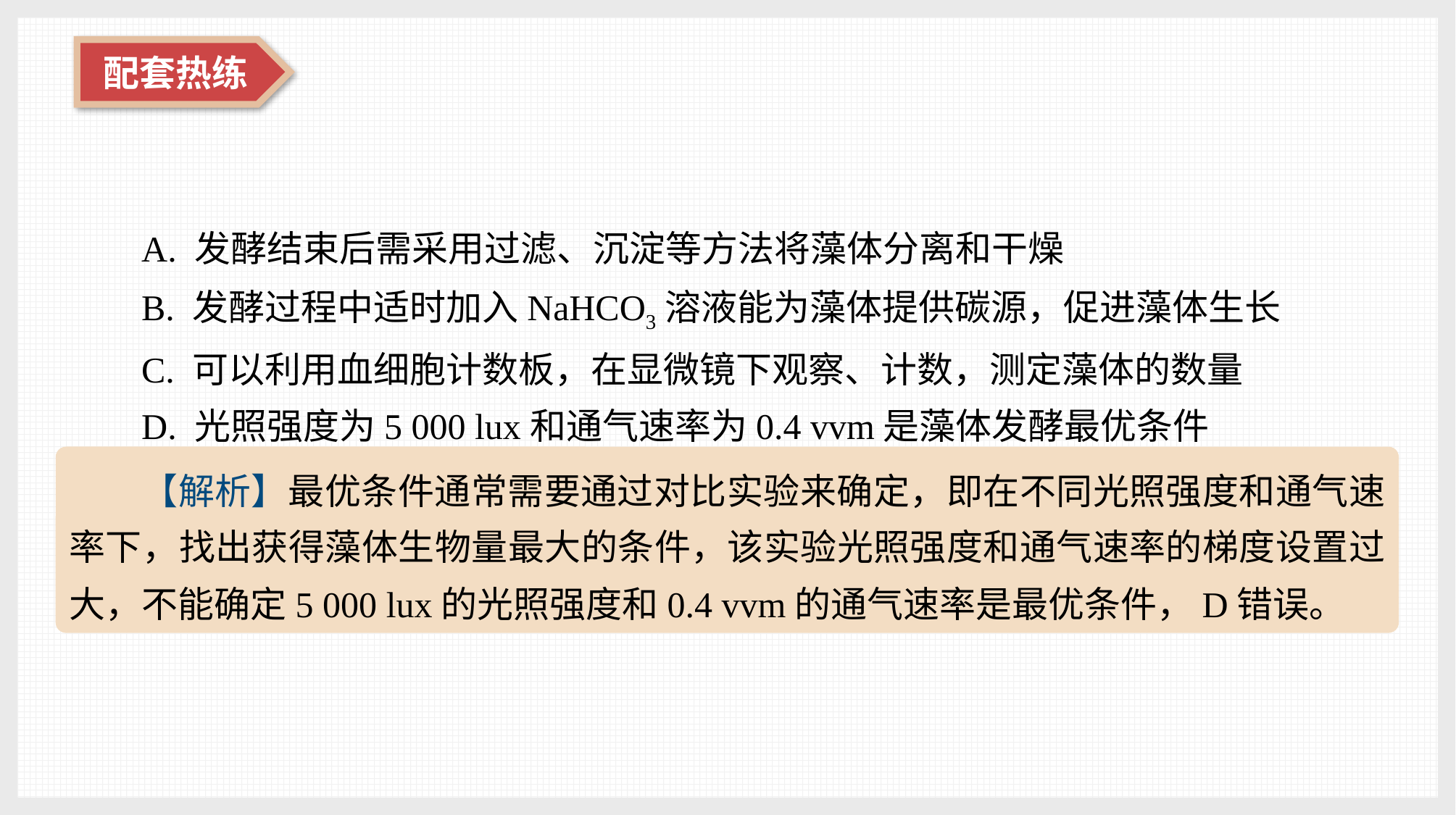

A. 发酵结束后需采用过滤、沉淀等方法将藻体分离和干燥
B. 发酵过程中适时加入NaHCO3溶液能为藻体提供碳源，促进藻体生长
C. 可以利用血细胞计数板，在显微镜下观察、计数，测定藻体的数量
D. 光照强度为5 000 lux和通气速率为0.4 vvm是藻体发酵最优条件
【解析】最优条件通常需要通过对比实验来确定，即在不同光照强度和通气速率下，找出获得藻体生物量最大的条件，该实验光照强度和通气速率的梯度设置过大，不能确定5 000 lux的光照强度和0.4 vvm的通气速率是最优条件，D错误。